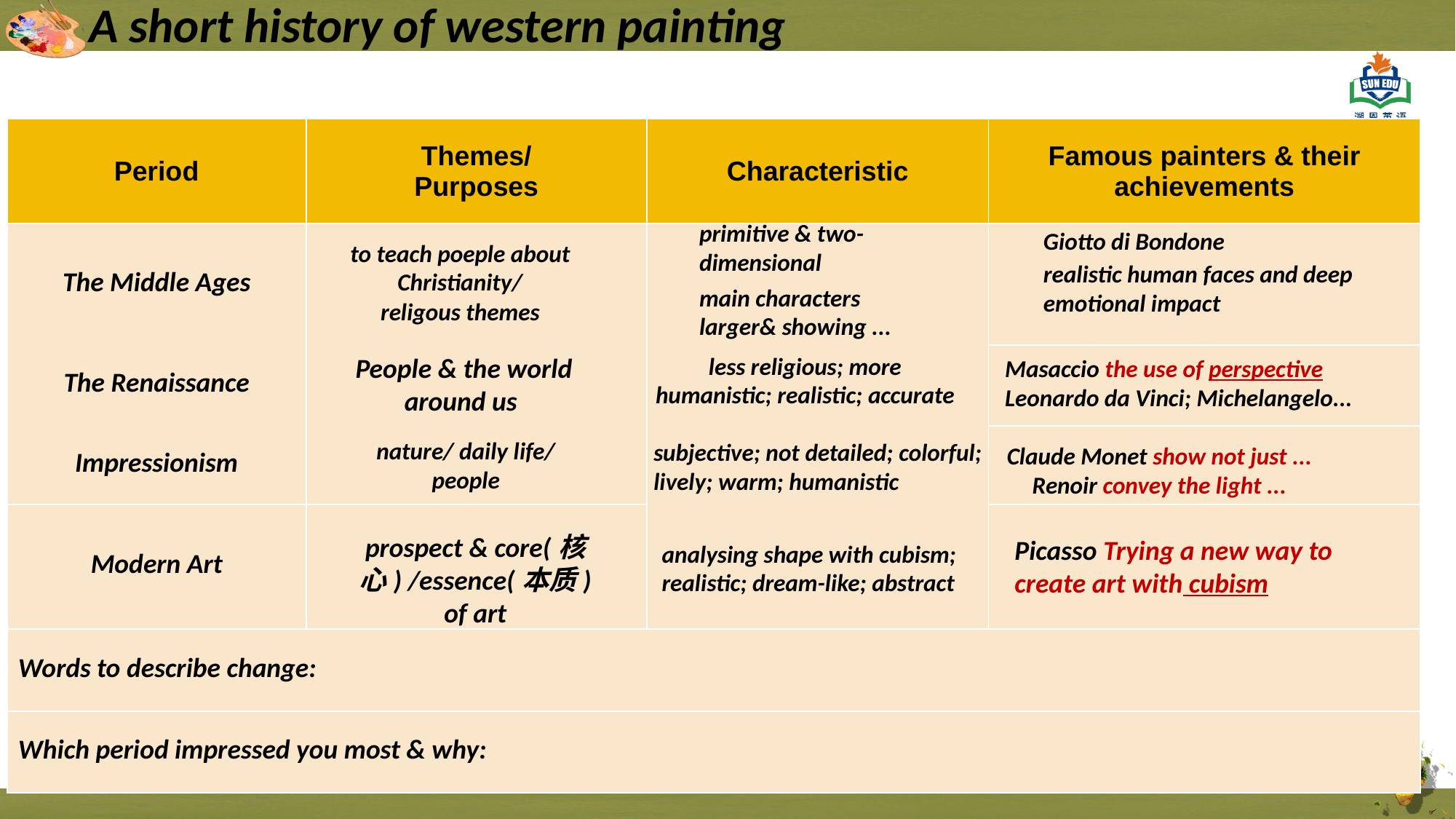

A short history of western painting
| Period | Themes/ Purposes | Characteristic | Famous painters & their achievements |
| --- | --- | --- | --- |
| The Middle Ages |  |  |  |
| The Renaissance |  |  |  |
|  |  |  |  |
|  |  |  |  |
|  |  |  |  |
| Impressionism |  |  |  |
|  |  |  |  |
|  |  |  |  |
|  |  |  |  |
|  |  |  |  |
|  |  |  |  |
| Modern Art |  |  |  |
| Words to describe change: |  |  |  |
| Which period impressed you most & why: |  |  |  |
primitive & two-dimensional

Giotto di Bondone
to teach poeple about Christianity/
religous themes
realistic human faces and deep emotional impact
main characters larger& showing ...
People & the world around us
less religious; more humanistic; realistic; accurate
Masaccio the use of perspective
Leonardo da Vinci; Michelangelo...

nature/ daily life/
people
subjective; not detailed; colorful; lively; warm; humanistic
Claude Monet show not just ...
Renoir convey the light ...
prospect & core(核心) /essence(本质) of art
Picasso Trying a new way to create art with cubism
analysing shape with cubism;
realistic; dream-like; abstract